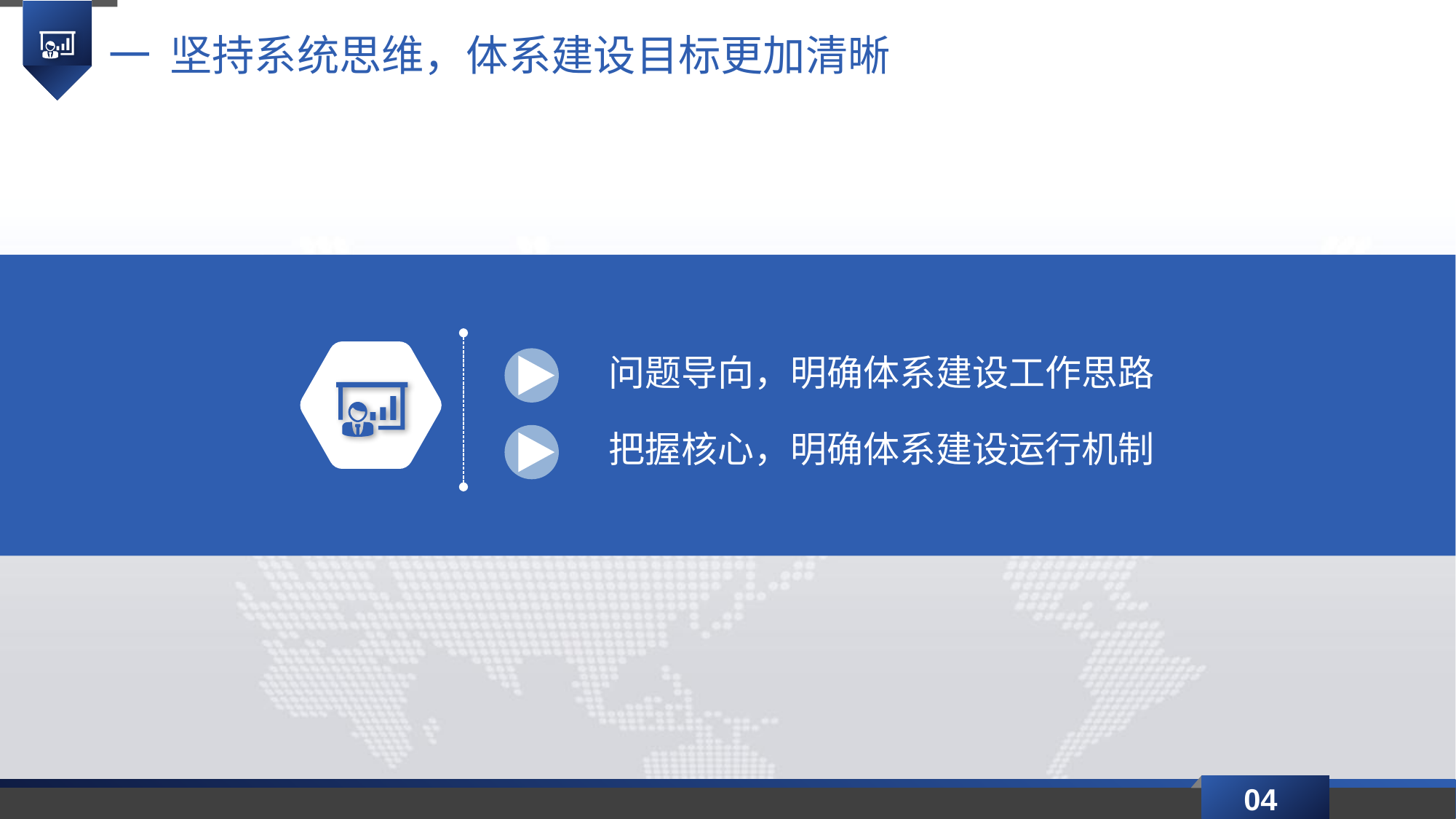

一  坚持系统思维，体系建设目标更加清晰

问题导向，明确体系建设工作思路

把握核心，明确体系建设运行机制

04

延时符